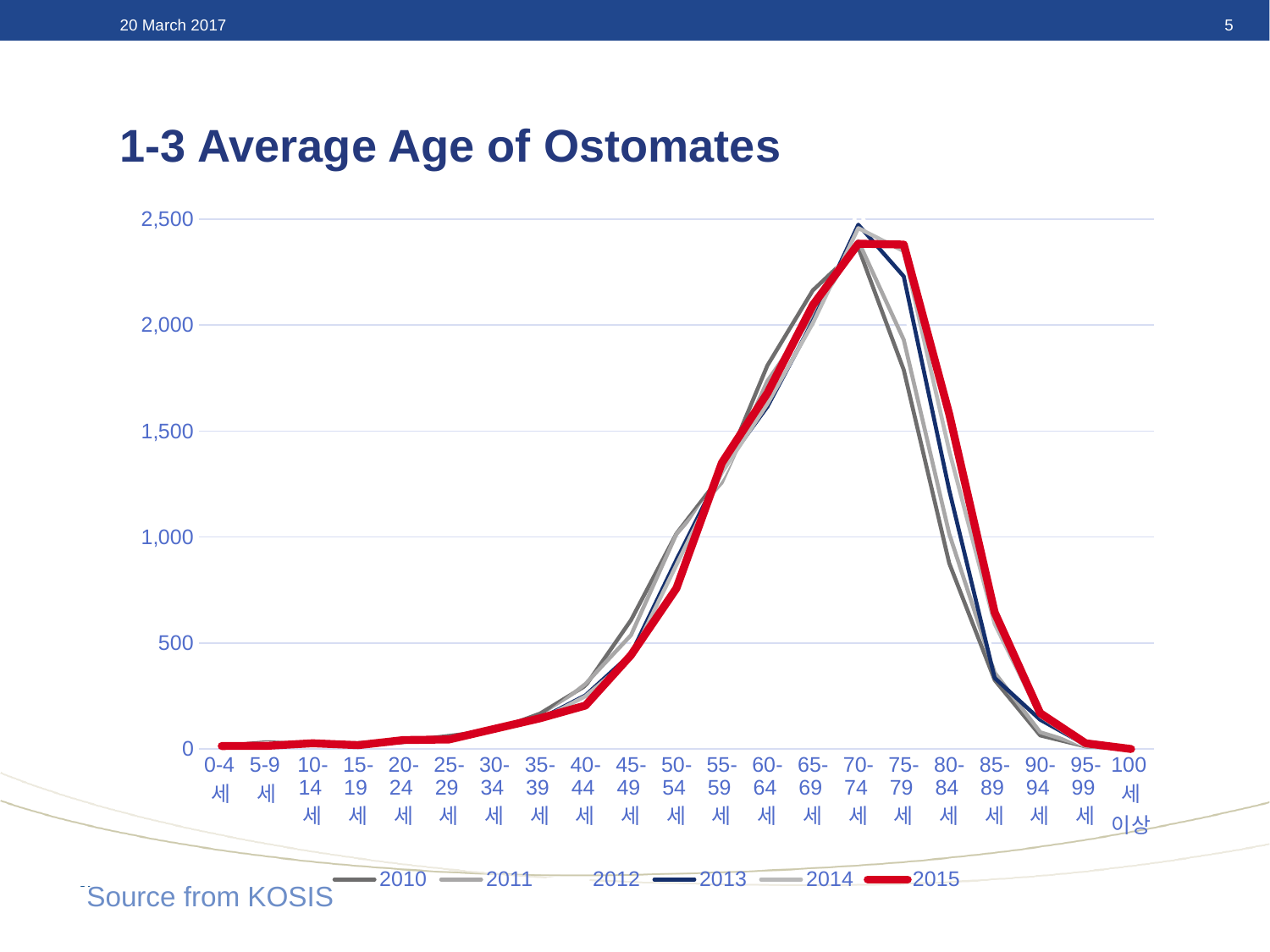

20 March 2017
5
1-3 Average Age of Ostomates

### Chart

| Category | 2010 | 2011 | 2012 | 2013 | 2014 | 2015 |
|---|---|---|---|---|---|---|
| 0-4세 | 14.0 | 12.0 | 7.0 | 13.0 | 13.0 | 14.0 |
| 5-9세 | 32.0 | 27.0 | 27.0 | 20.0 | 14.0 | 15.0 |
| 10-14세 | 21.0 | 18.0 | 16.0 | 21.0 | 26.0 | 27.0 |
| 15-19세 | 28.0 | 26.0 | 21.0 | 20.0 | 21.0 | 18.0 |
| 20-24세 | 37.0 | 34.0 | 34.0 | 33.0 | 38.0 | 42.0 |
| 25-29세 | 62.0 | 55.0 | 52.0 | 50.0 | 50.0 | 45.0 |
| 30-34세 | 88.0 | 96.0 | 92.0 | 92.0 | 103.0 | 95.0 |
| 35-39세 | 167.0 | 138.0 | 142.0 | 142.0 | 137.0 | 145.0 |
| 40-44세 | 298.0 | 307.0 | 275.0 | 253.0 | 249.0 | 205.0 |
| 45-49세 | 608.0 | 537.0 | 474.0 | 448.0 | 430.0 | 443.0 |
| 50-54세 | 1016.0 | 1014.0 | 962.0 | 892.0 | 868.0 | 758.0 |
| 55-59세 | 1295.0 | 1258.0 | 1285.0 | 1320.0 | 1304.0 | 1350.0 |
| 60-64세 | 1809.0 | 1736.0 | 1698.0 | 1615.0 | 1628.0 | 1679.0 |
| 65-69세 | 2164.0 | 2045.0 | 1948.0 | 2018.0 | 2009.0 | 2094.0 |
| 70-74세 | 2366.0 | 2397.0 | 2548.0 | 2474.0 | 2458.0 | 2384.0 |
| 75-79세 | 1789.0 | 1931.0 | 2104.0 | 2230.0 | 2349.0 | 2380.0 |
| 80-84세 | 876.0 | 1015.0 | 1144.0 | 1221.0 | 1407.0 | 1580.0 |
| 85-89세 | 325.0 | 360.0 | 412.0 | 335.0 | 590.0 | 644.0 |
| 90-94세 | 64.0 | 79.0 | 116.0 | 138.0 | 156.0 | 169.0 |
| 95-99세 | 12.0 | 13.0 | 16.0 | 19.0 | 14.0 | 27.0 |
| 100세 이상 | 1.0 | 0.0 | 1.0 | 4.0 | 3.0 | 0.0 |
Source from KOSIS